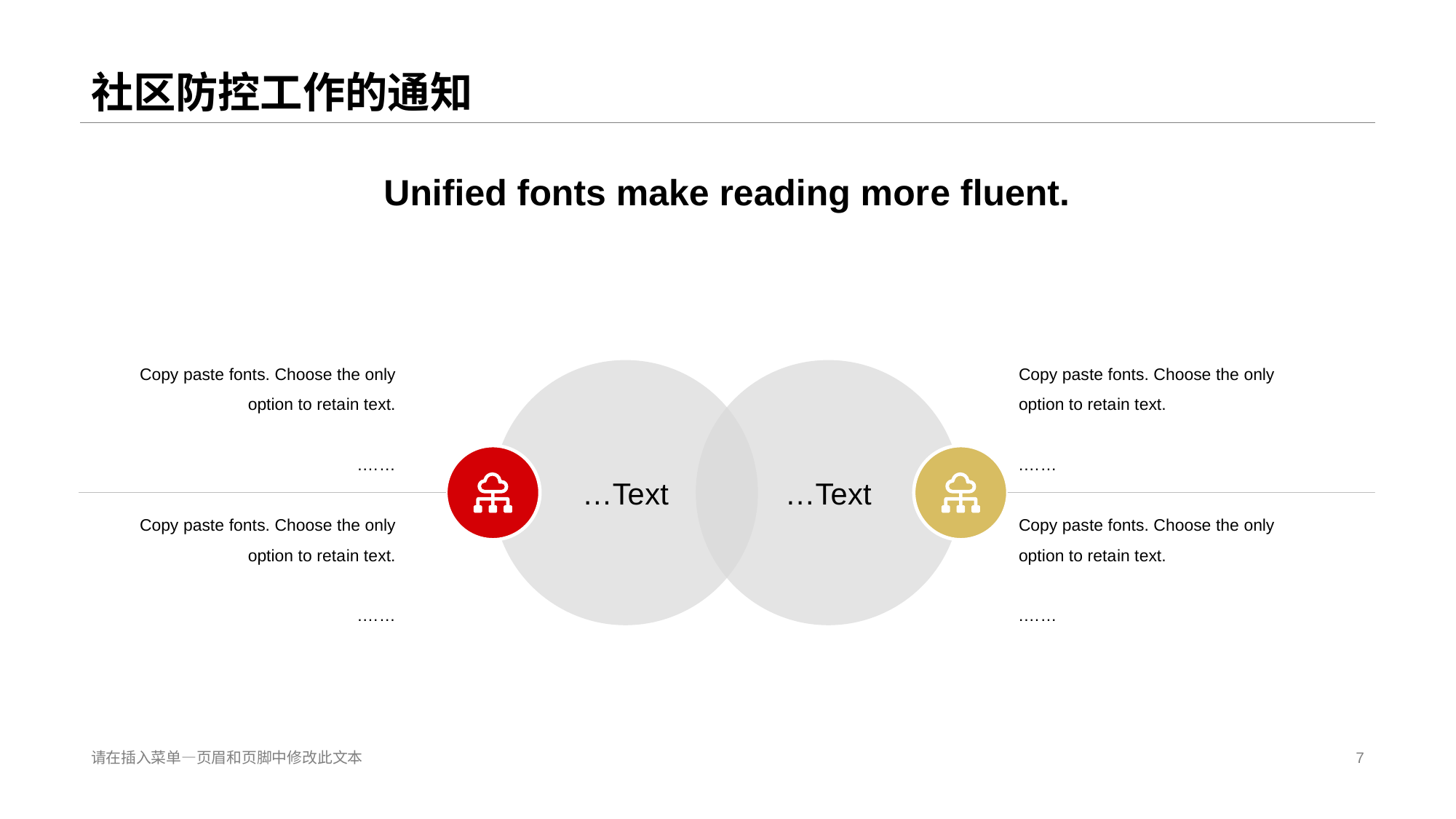

# 社区防控工作的通知
Unified fonts make reading mor e fluent.
Copy paste fonts. Choose the only option to reta in text.

.……
Copy paste fonts. Choose the only option to reta in text.

.……
Copy paste fonts. Choose the only option to reta in text.

.……
Copy paste fonts. Choose the only option to reta in text.

.……
…Te xt
…Te xt

请在插入菜单—页眉和页脚中修改此文本
7